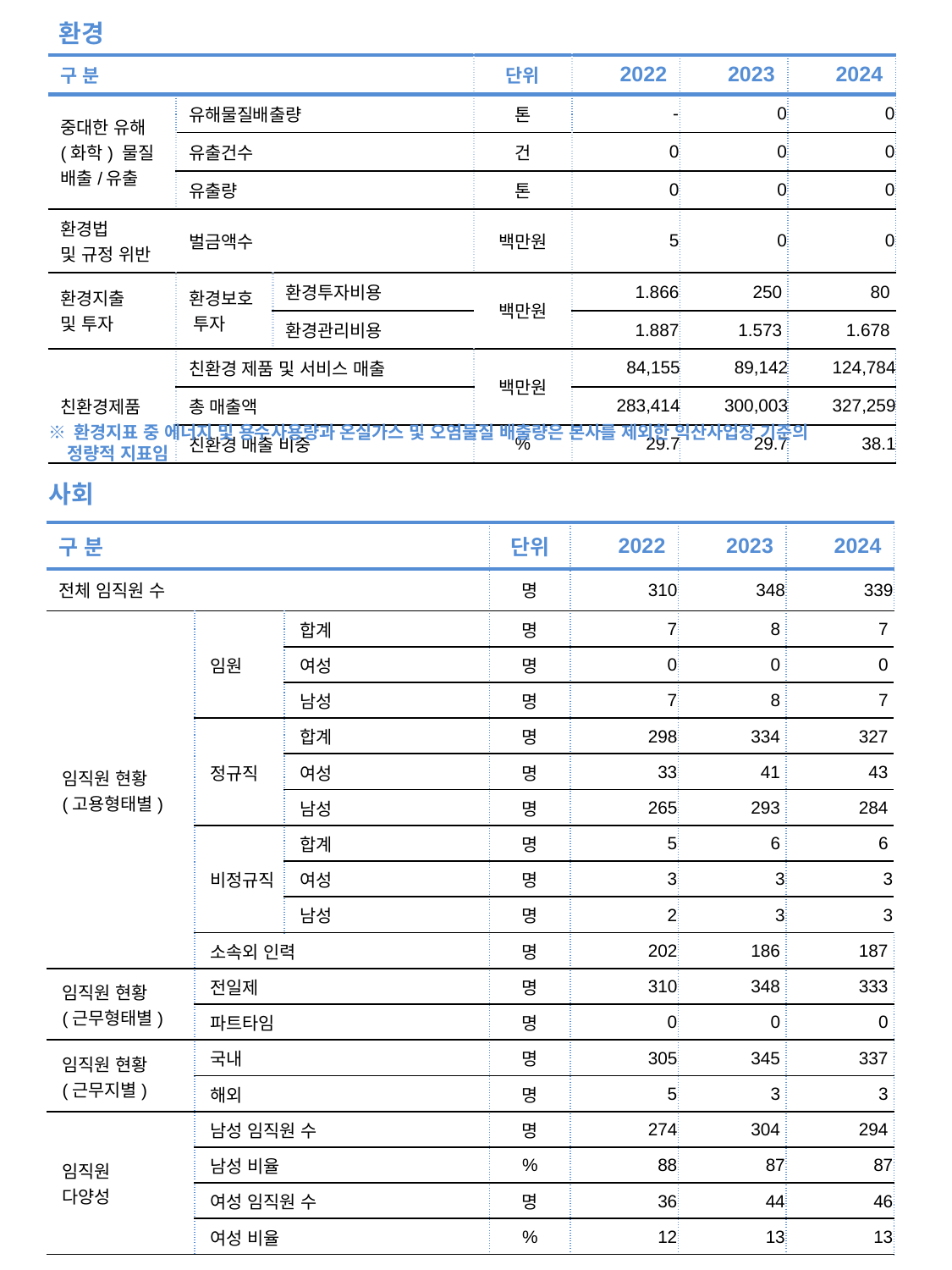

환경
| 구 분 |  |  | 단위 | 2022 | 2023 | 2024 |
| --- | --- | --- | --- | --- | --- | --- |
| 중대한 유해 (화학) 물질 배출/유출 | 유해물질배출량 |  | 톤 | - | 0 | 0 |
|  | 유출건수 |  | 건 | 0 | 0 | 0 |
|  | 유출량 |  | 톤 | 0 | 0 | 0 |
| 환경법 및 규정 위반 | 벌금액수 |  | 백만원 | 5 | 0 | 0 |
| 환경지출 및 투자 | 환경보호 투자 | 환경투자비용 | 백만원 | 1.866 | 250 | 80 |
|  |  | 환경관리비용 |  | 1.887 | 1.573 | 1.678 |
| 친환경제품 | 친환경 제품 및 서비스 매출 |  | 백만원 | 84,155 | 89,142 | 124,784 |
|  | 총 매출액 |  |  | 283,414 | 300,003 | 327,259 |
|  | 친환경 매출 비중 |  | % | 29.7 | 29.7 | 38.1 |
※ 환경지표 중 에너지 및 용수사용량과 온실가스 및 오염물질 배출량은 본사를 제외한 익산사업장 기준의
   정량적 지표임
사회
| 구 분 |  |  | 단위 | 2022 | 2023 | 2024 |
| --- | --- | --- | --- | --- | --- | --- |
| 전체 임직원 수 |  |  | 명 | 310 | 348 | 339 |
| 임직원 현황 (고용형태별) | 임원 | 합계 | 명 | 7 | 8 | 7 |
|  |  | 여성 | 명 | 0 | 0 | 0 |
|  |  | 남성 | 명 | 7 | 8 | 7 |
|  | 정규직 | 합계 | 명 | 298 | 334 | 327 |
|  |  | 여성 | 명 | 33 | 41 | 43 |
|  |  | 남성 | 명 | 265 | 293 | 284 |
|  | 비정규직 | 합계 | 명 | 5 | 6 | 6 |
|  |  | 여성 | 명 | 3 | 3 | 3 |
|  |  | 남성 | 명 | 2 | 3 | 3 |
|  | 소속외 인력 |  | 명 | 202 | 186 | 187 |
| 임직원 현황 (근무형태별) | 전일제 |  | 명 | 310 | 348 | 333 |
|  | 파트타임 |  | 명 | 0 | 0 | 0 |
| 임직원 현황 (근무지별) | 국내 |  | 명 | 305 | 345 | 337 |
|  | 해외 |  | 명 | 5 | 3 | 3 |
| 임직원 다양성 | 남성 임직원 수 |  | 명 | 274 | 304 | 294 |
|  | 남성 비율 |  | % | 88 | 87 | 87 |
|  | 여성 임직원 수 |  | 명 | 36 | 44 | 46 |
|  | 여성 비율 |  | % | 12 | 13 | 13 |